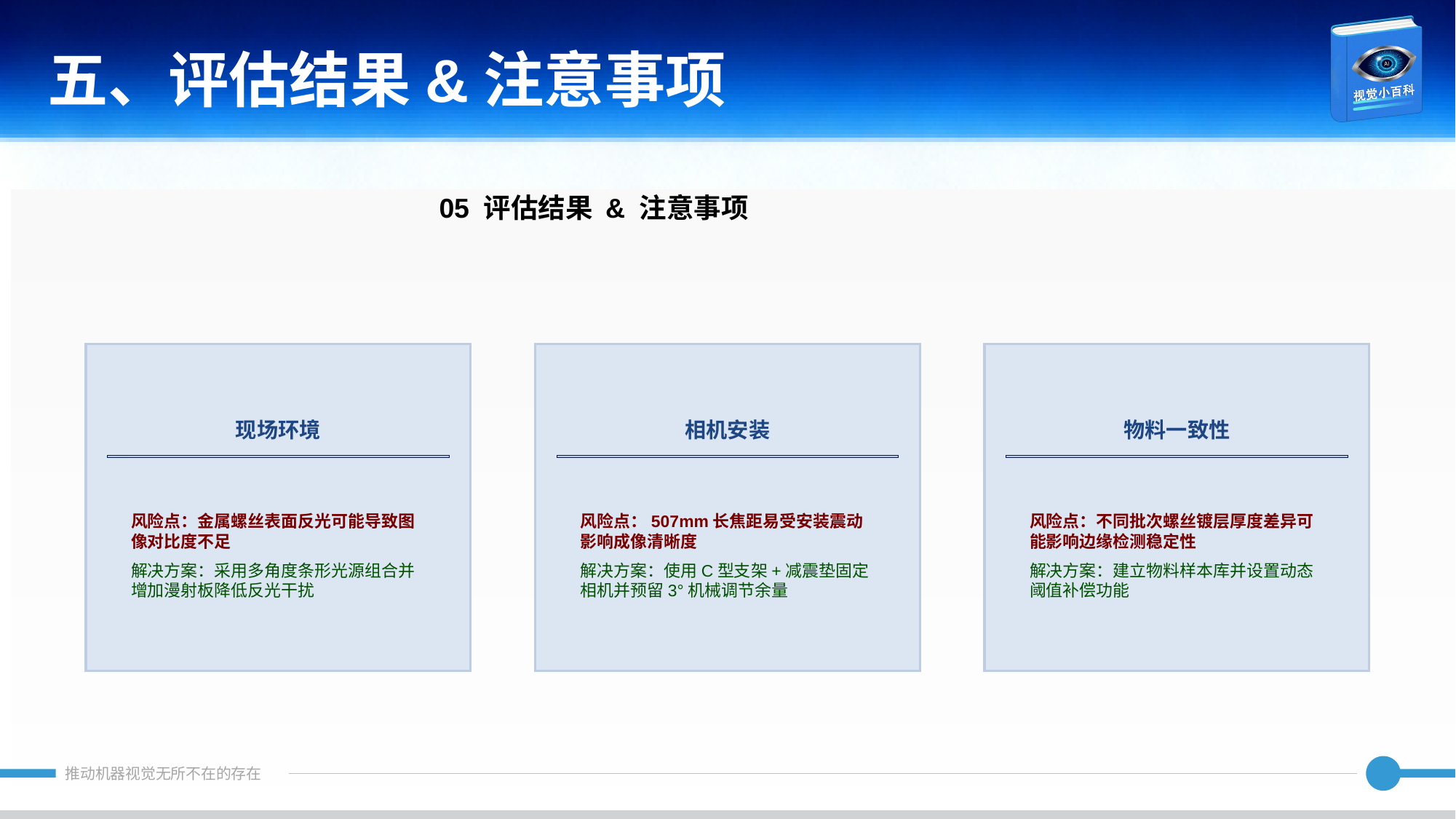

五、评估结果&注意事项

05 评估结果 & 注意事项

现场环境

相机安装

物料一致性

风险点：金属螺丝表面反光可能导致图像对比度不足
解决方案：采用多角度条形光源组合并增加漫射板降低反光干扰

风险点：507mm长焦距易受安装震动影响成像清晰度
解决方案：使用C型支架+减震垫固定相机并预留3°机械调节余量

风险点：不同批次螺丝镀层厚度差异可能影响边缘检测稳定性
解决方案：建立物料样本库并设置动态阈值补偿功能
10